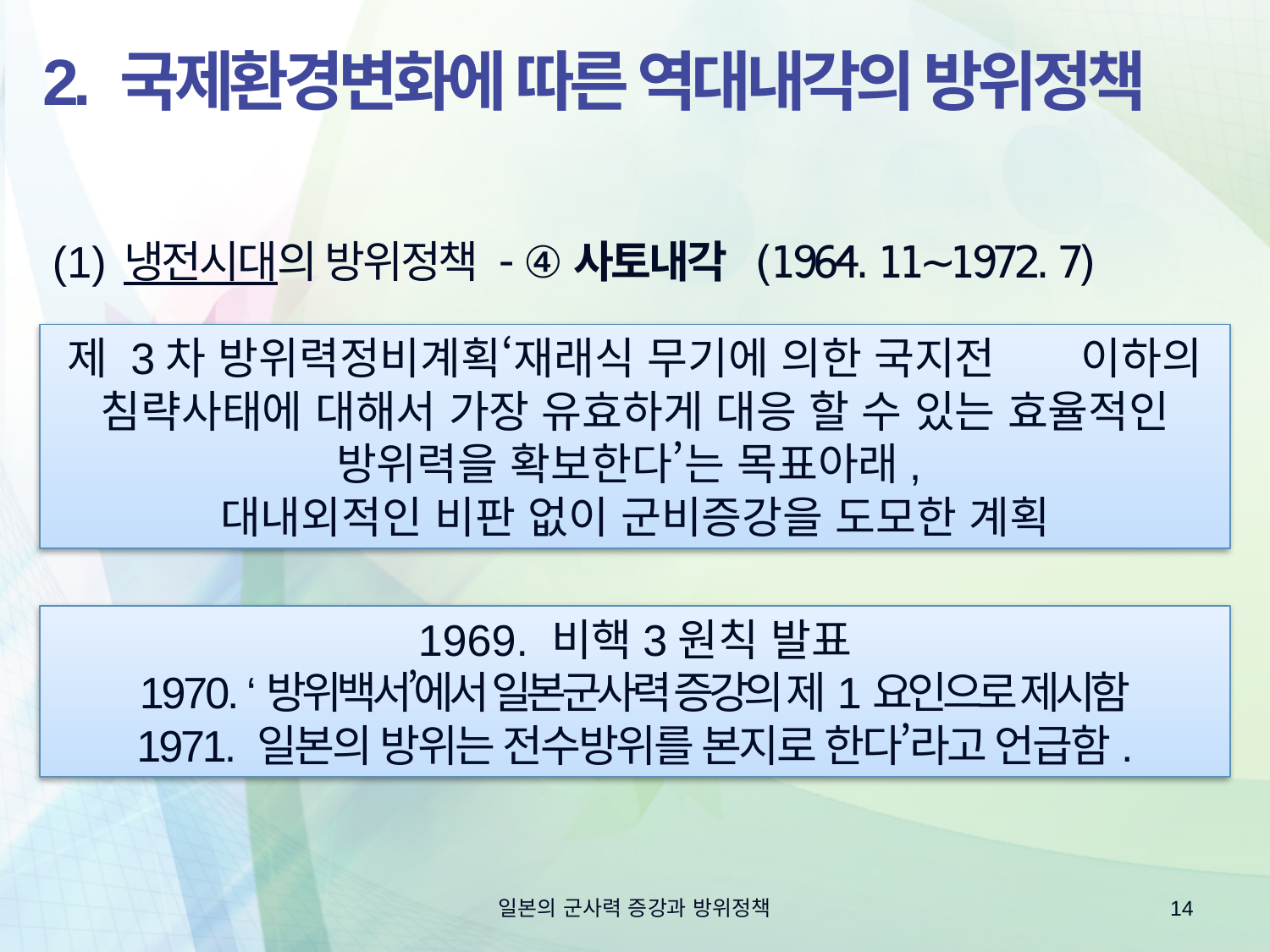

# 2. 국제환경변화에 따른 역대내각의 방위정책
냉전시대의 방위정책 - ④사토내각  (1964. 11~1972. 7)
제 3차 방위력정비계획‘재래식 무기에 의한 국지전       이하의 침략사태에 대해서 가장 유효하게 대응 할 수 있는 효율적인 방위력을 확보한다’는 목표아래,
대내외적인 비판 없이 군비증강을 도모한 계획
1969. 비핵3원칙 발표
1970. ‘방위백서’에서 일본군사력 증강의 제1요인으로 제시함
1971. 일본의 방위는 전수방위를 본지로 한다’라고 언급함.
일본의 군사력 증강과 방위정책
14